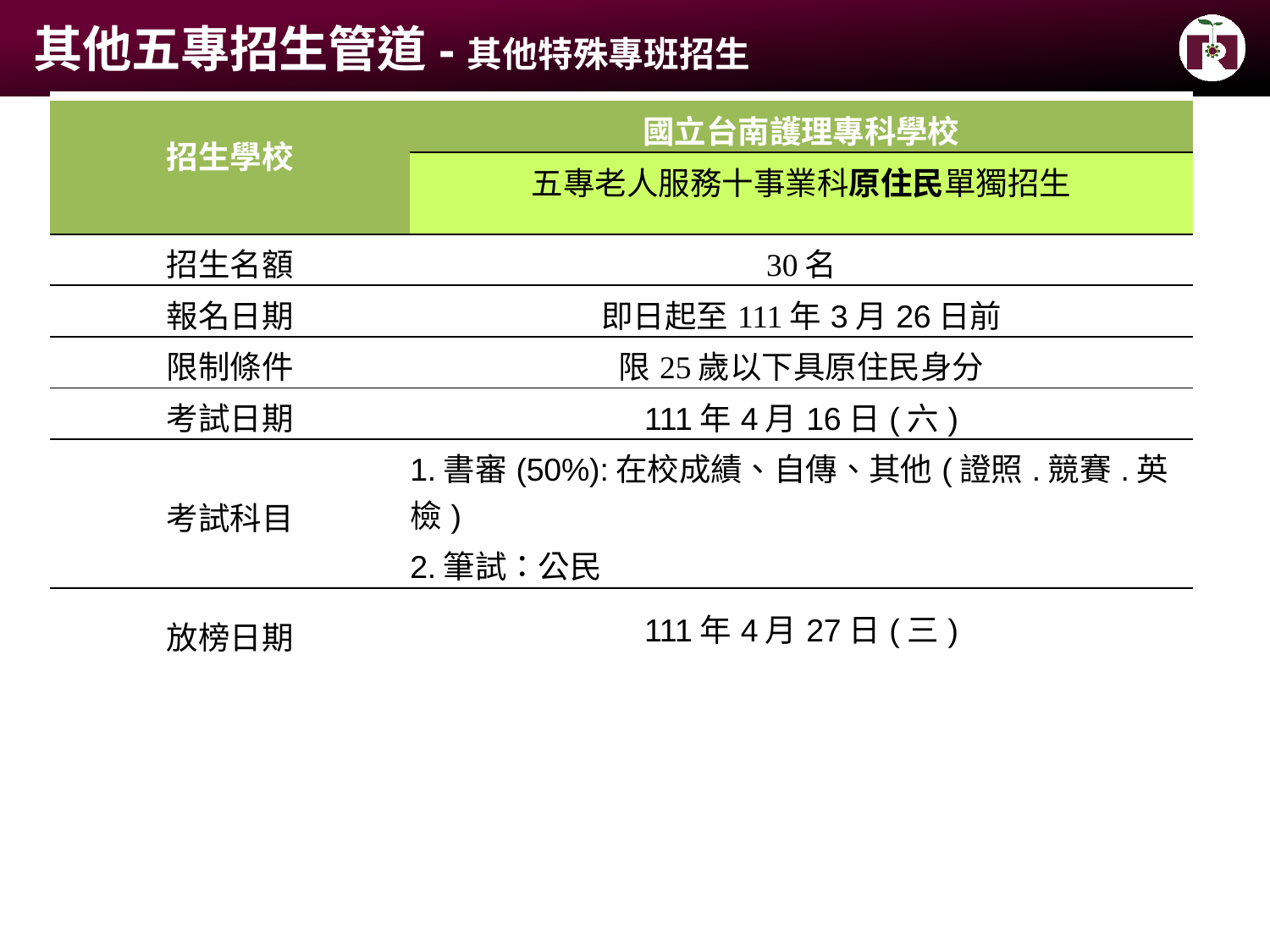

# 其他五專招生管道-其他特殊專班招生
| 招生學校 | 國立台南護理專科學校 |
| --- | --- |
|  | 五專老人服務十事業科原住民單獨招生 |
| 招生名額 | 30名 |
| 報名日期 | 即日起至111年3月26日前 |
| 限制條件 | 限25歲以下具原住民身分 |
| 考試日期 | 111年4月16日(六) |
| 考試科目 | 1.書審(50%):在校成績、自傳、其他(證照.競賽.英檢) 2.筆試：公民 |
| 放榜日期 | 111年4月27日(三) |